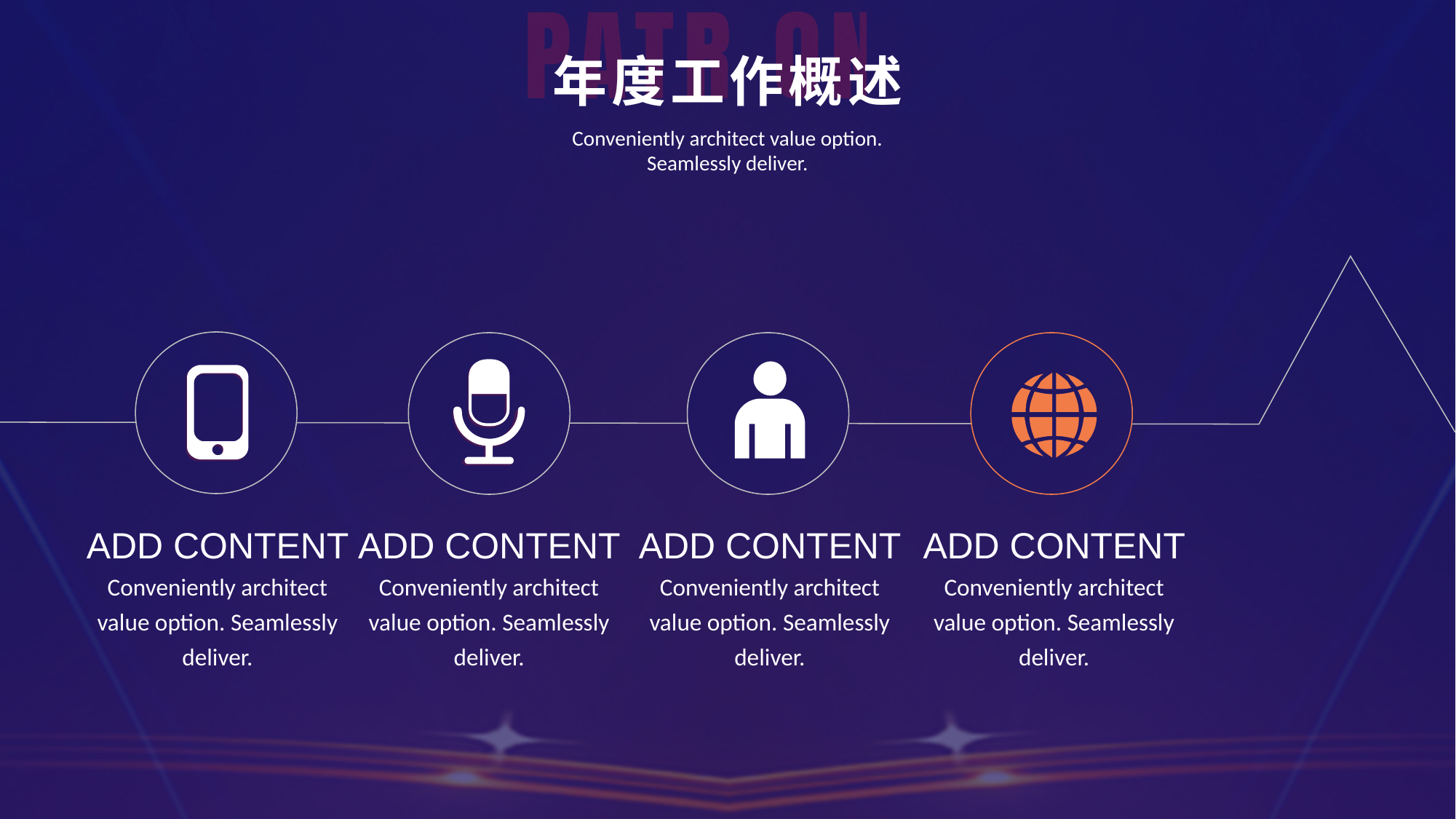

PATR ONE
年度工作概述
Conveniently architect value option. Seamlessly deliver.

ADD CONTENT
Conveniently architect value option. Seamlessly deliver.
ADD CONTENT
Conveniently architect value option. Seamlessly deliver.
ADD CONTENT
Conveniently architect value option. Seamlessly deliver.
ADD CONTENT
Conveniently architect value option. Seamlessly deliver.